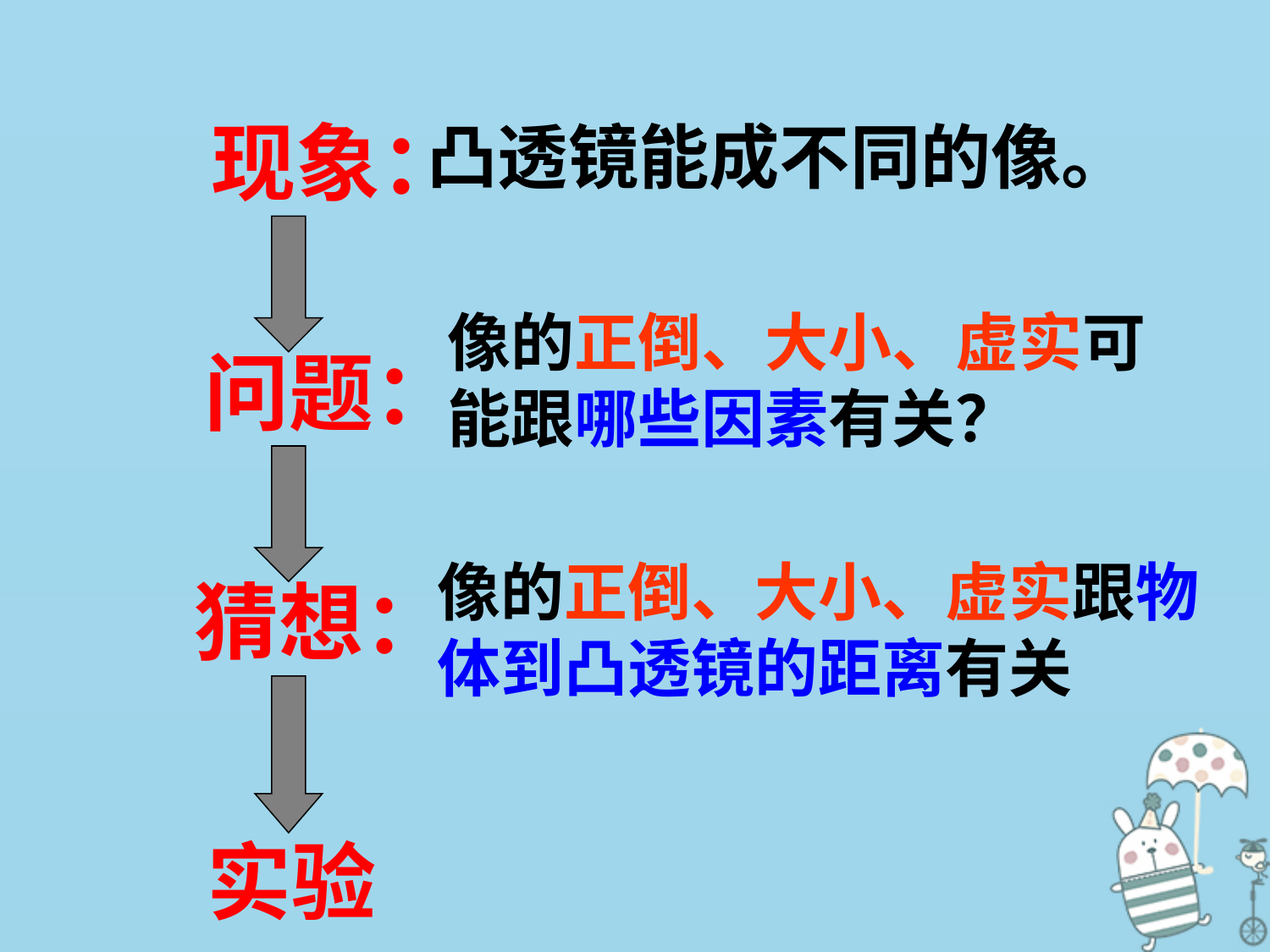

现象：
凸透镜能成不同的像。

像的正倒、大小、虚实可能跟哪些因素有关？
问题：

猜想：
像的正倒、大小、虚实跟物体到凸透镜的距离有关

实验